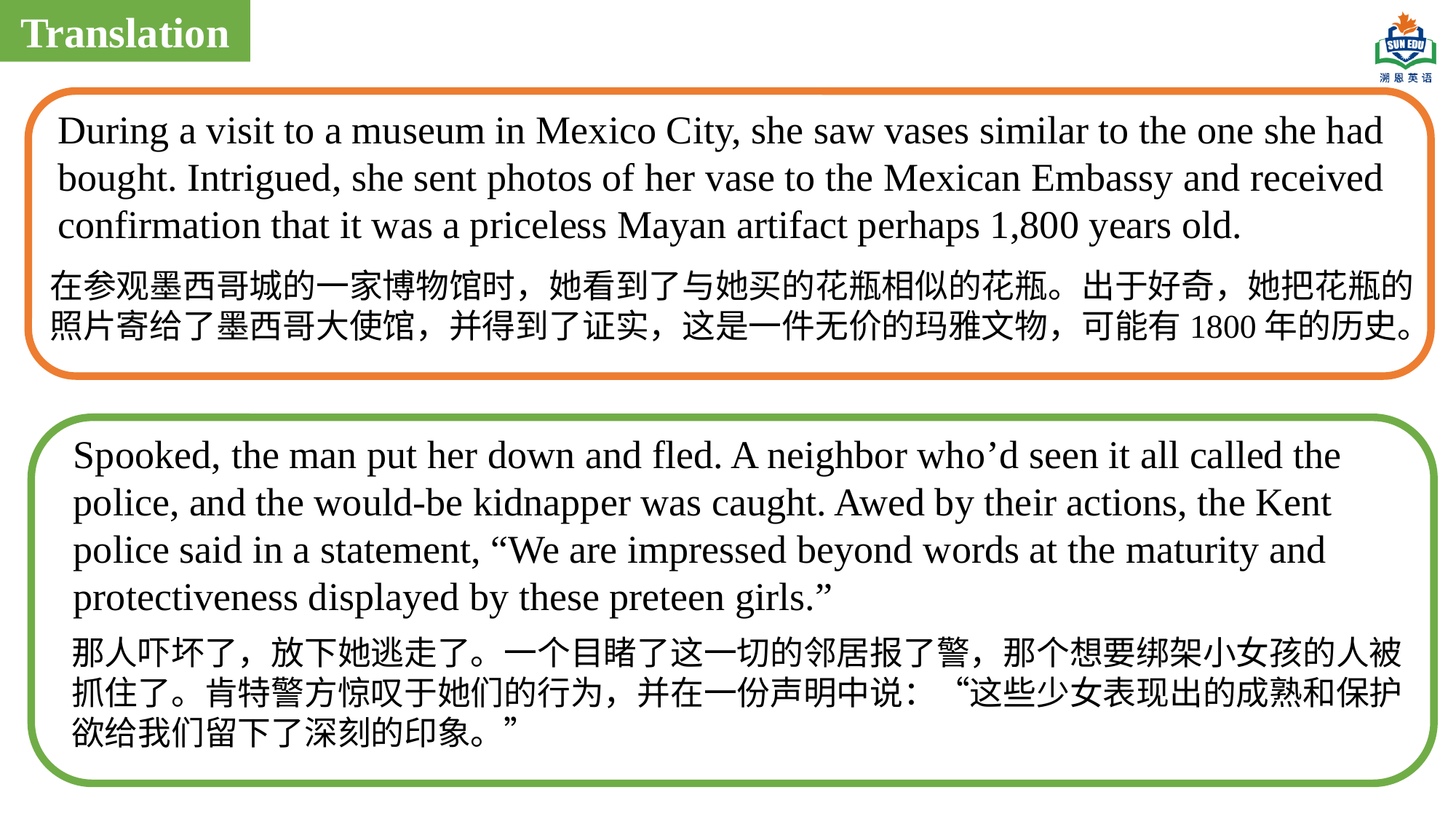

Translation

During a visit to a museum in Mexico City, she saw vases similar to the one she had bought. Intrigued, she sent photos of her vase to the Mexican Embassy and received confirmation that it was a priceless Mayan artifact perhaps 1,800 years old.
在参观墨西哥城的一家博物馆时，她看到了与她买的花瓶相似的花瓶。出于好奇，她把花瓶的照片寄给了墨西哥大使馆，并得到了证实，这是一件无价的玛雅文物，可能有1800年的历史。

Spooked, the man put her down and fled. A neighbor who’d seen it all called the police, and the would-be kidnapper was caught. Awed by their actions, the Kent police said in a statement, “We are impressed beyond words at the maturity and protectiveness displayed by these preteen girls.”
那人吓坏了，放下她逃走了。一个目睹了这一切的邻居报了警，那个想要绑架小女孩的人被抓住了。肯特警方惊叹于她们的行为，并在一份声明中说：“这些少女表现出的成熟和保护欲给我们留下了深刻的印象。”